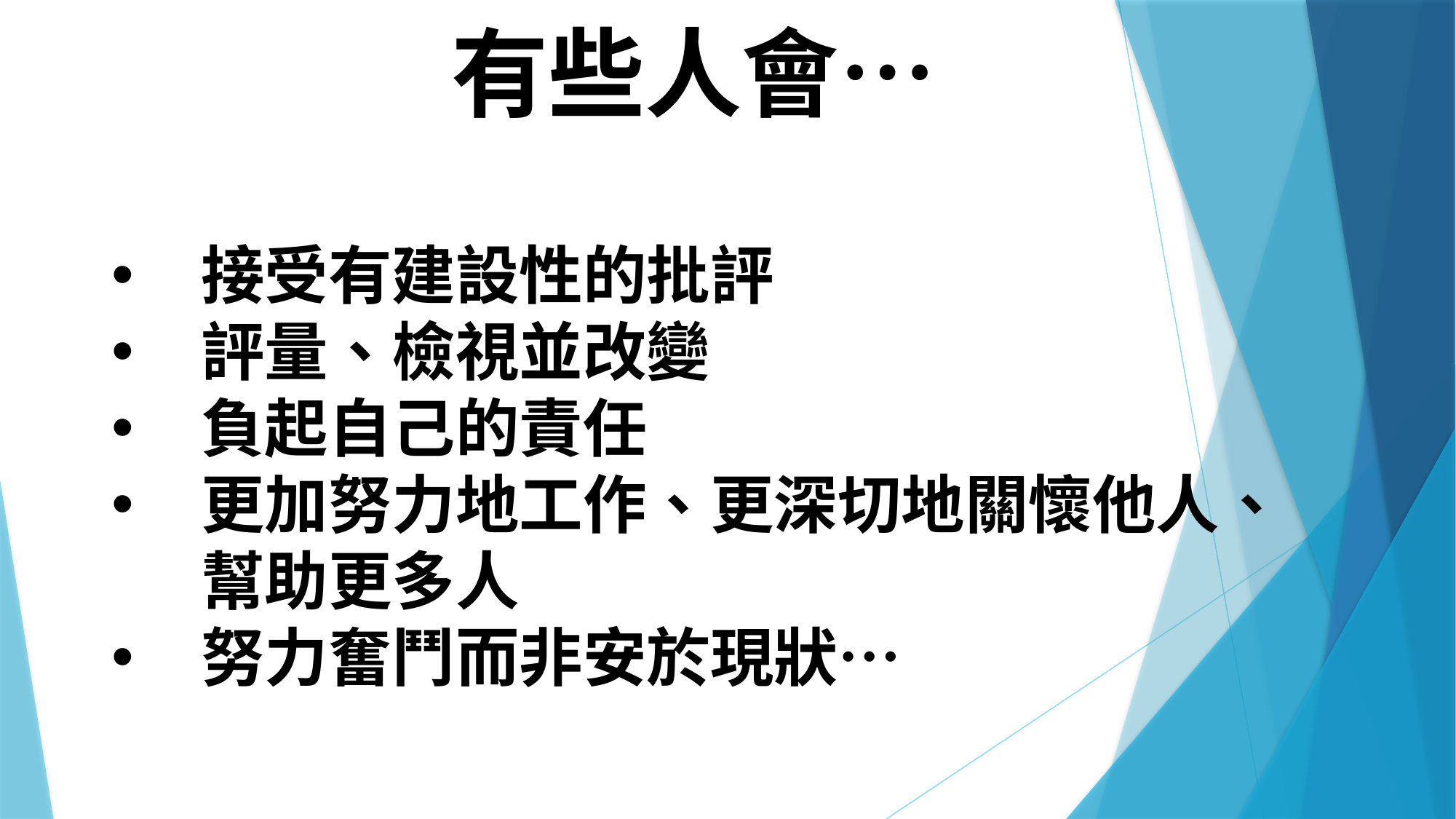

有些人會…

接受有建設性的批評
評量、檢視並改變
負起自己的責任
更加努力地工作、更深切地關懷他人、幫助更多人
努力奮鬥而非安於現狀…